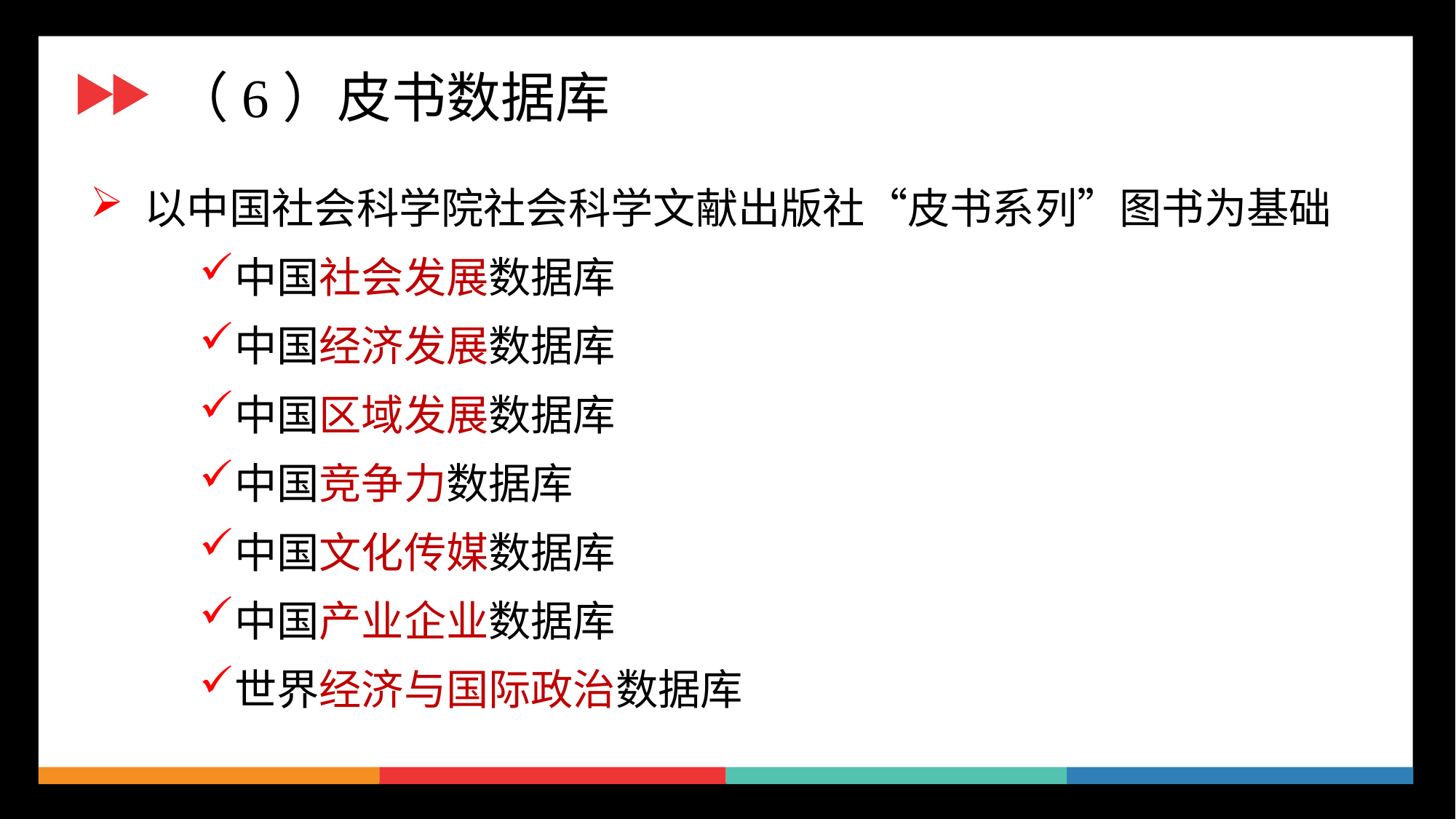

（6）皮书数据库

以中国社会科学院社会科学文献出版社“皮书系列”图书为基础
中国社会发展数据库
中国经济发展数据库
中国区域发展数据库
中国竞争力数据库
中国文化传媒数据库
中国产业企业数据库
世界经济与国际政治数据库